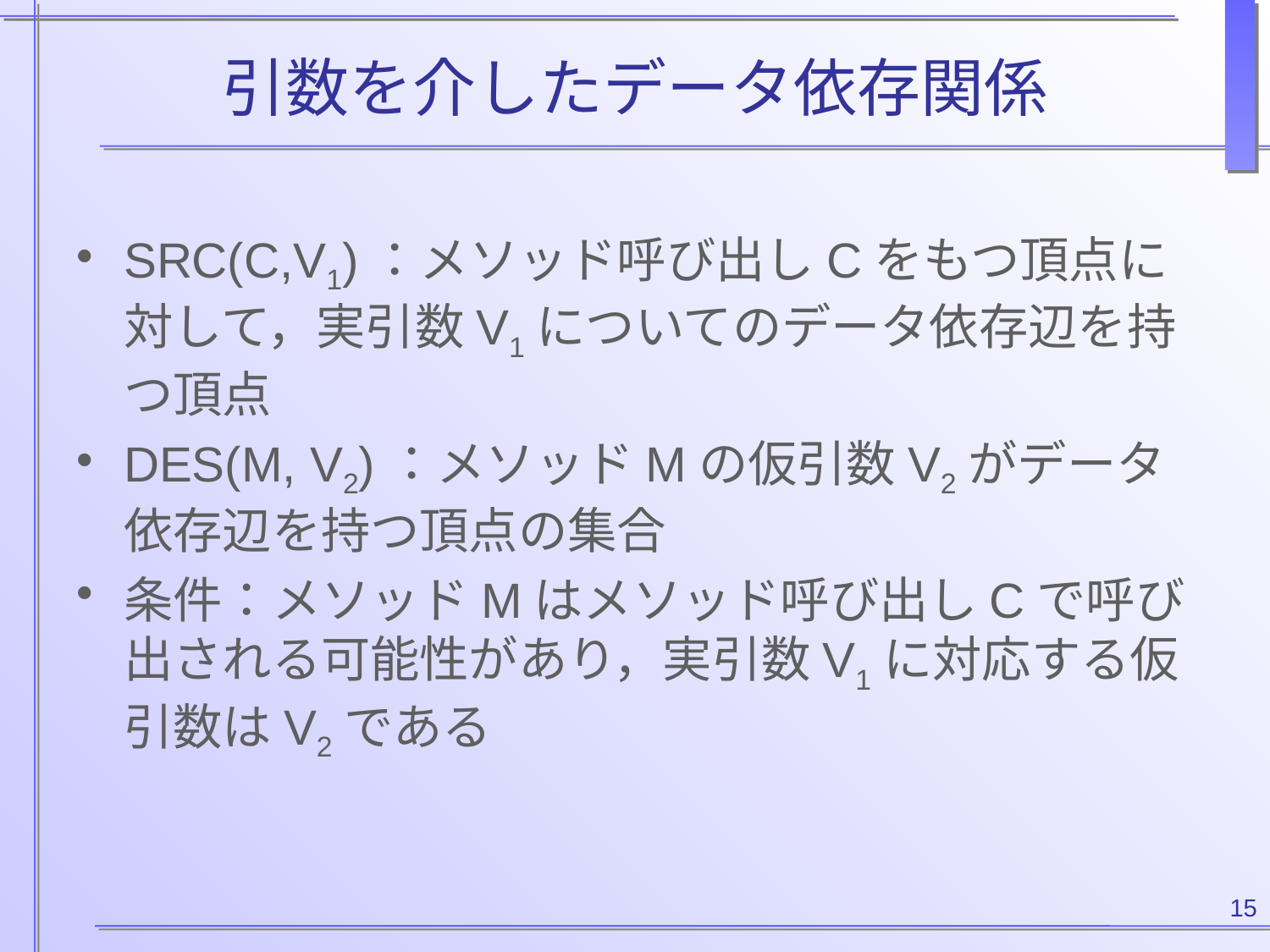

# 引数を介したデータ依存関係
SRC(C,V1)：メソッド呼び出しCをもつ頂点に対して，実引数V1についてのデータ依存辺を持つ頂点
DES(M, V2)：メソッドMの仮引数V2がデータ依存辺を持つ頂点の集合
条件：メソッドMはメソッド呼び出しCで呼び出される可能性があり，実引数V1に対応する仮引数はV2である
15